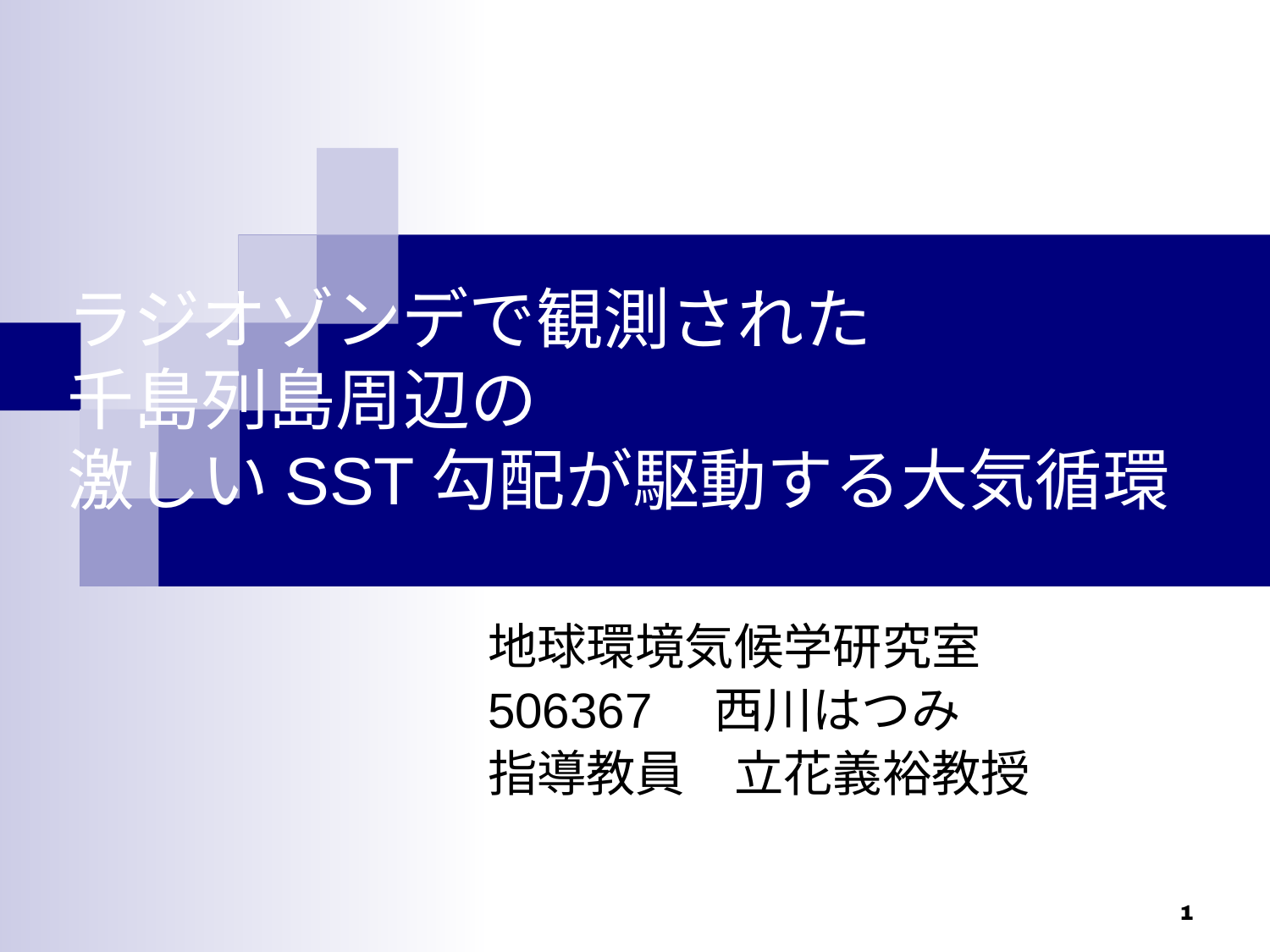

# ラジオゾンデで観測された 千島列島周辺の 激しいSST勾配が駆動する大気循環
地球環境気候学研究室
506367　西川はつみ
指導教員　立花義裕教授
1